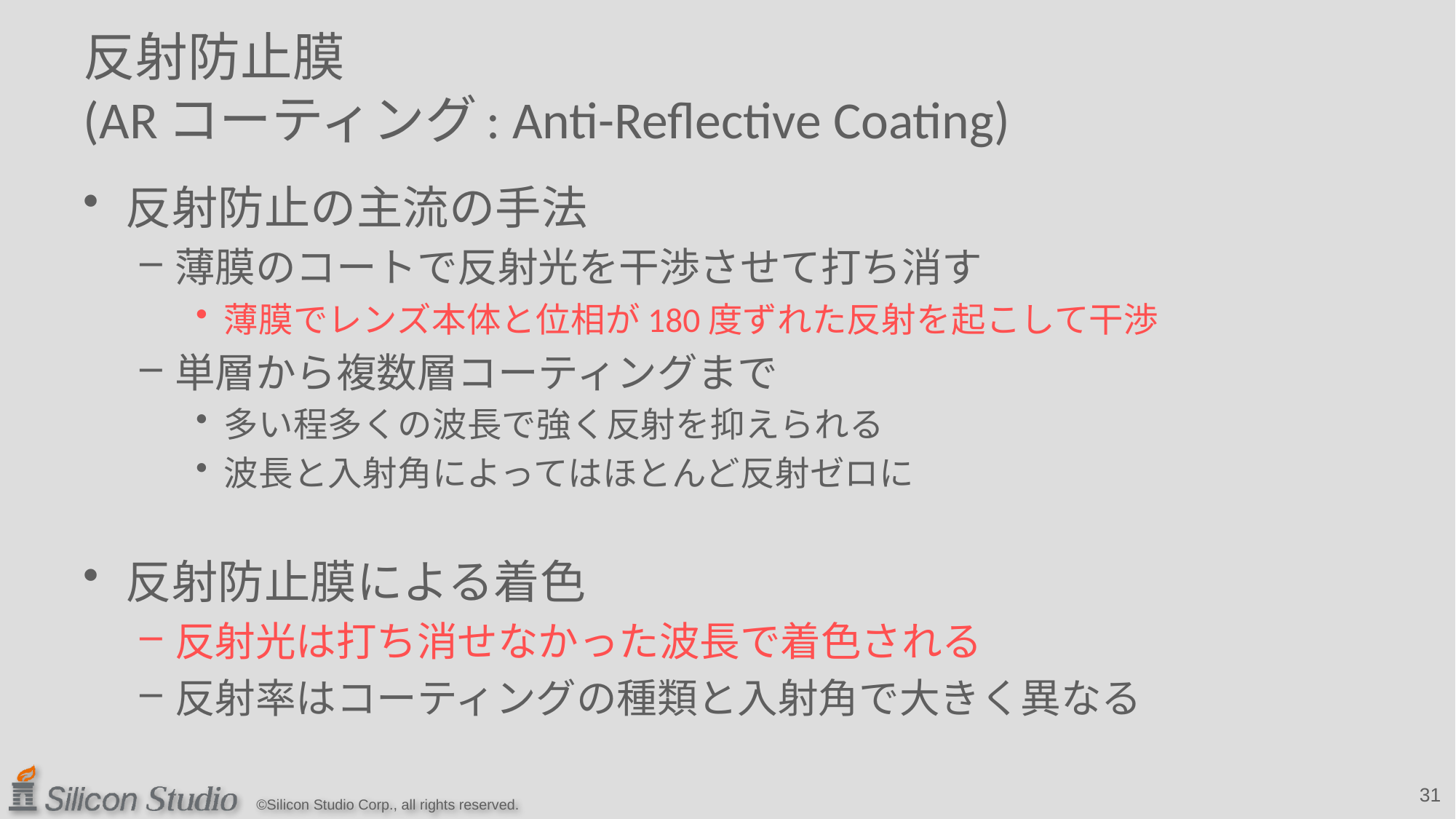

# 反射防止膜 (ARコーティング: Anti-Reflective Coating)
反射防止の主流の手法
薄膜のコートで反射光を干渉させて打ち消す
薄膜でレンズ本体と位相が180度ずれた反射を起こして干渉
単層から複数層コーティングまで
多い程多くの波長で強く反射を抑えられる
波長と入射角によってはほとんど反射ゼロに

反射防止膜による着色
反射光は打ち消せなかった波長で着色される
反射率はコーティングの種類と入射角で大きく異なる
31